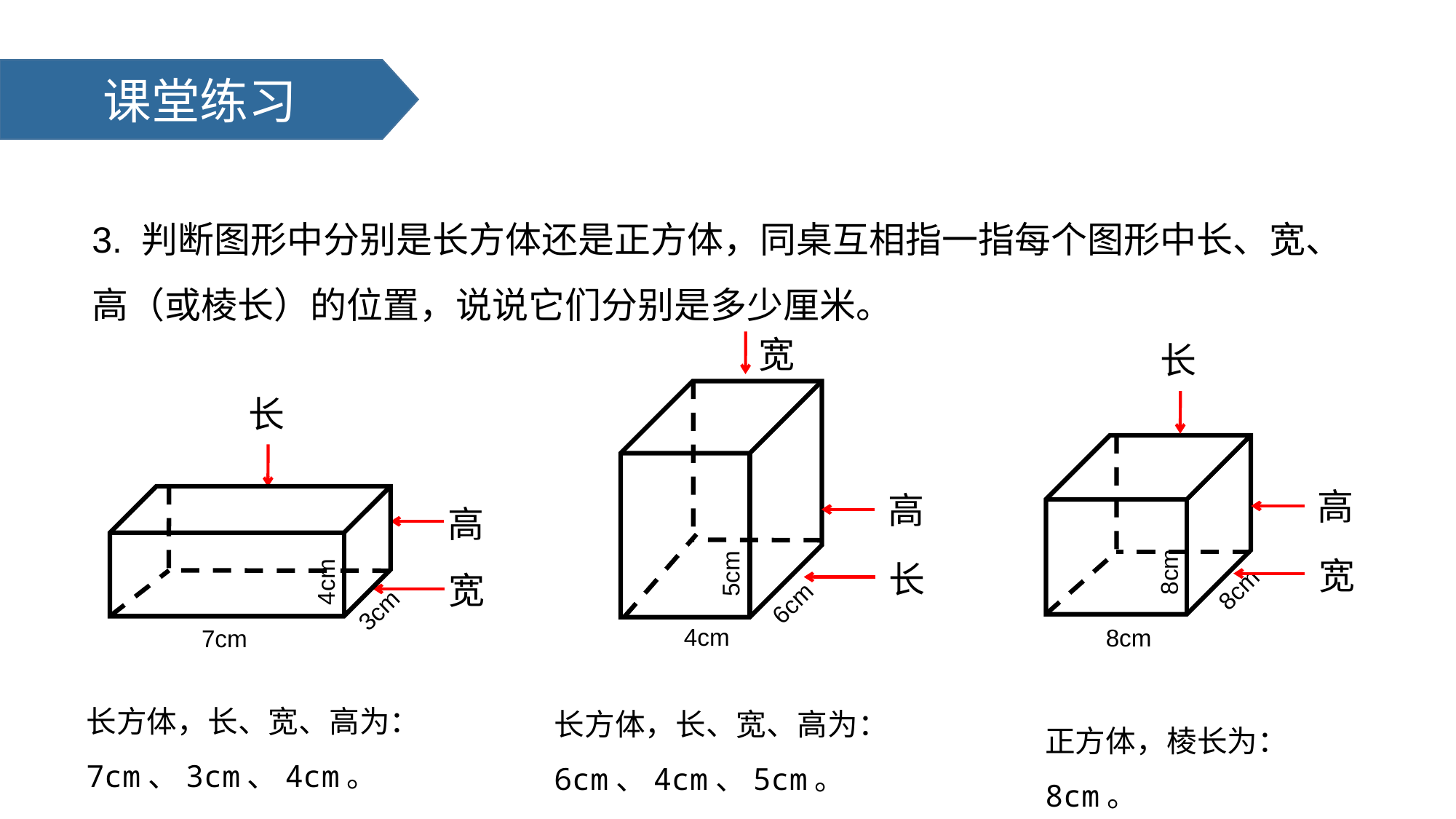

课堂练习
3. 判断图形中分别是长方体还是正方体，同桌互相指一指每个图形中长、宽、高（或棱长）的位置，说说它们分别是多少厘米。
宽
长

长

高
高

高
5cm
宽
长
8cm
8cm
4cm
宽
6cm
3cm
4cm
8cm
7cm
长方体，长、宽、高为：
7cm、3cm、4cm。
长方体，长、宽、高为：
6cm、4cm、5cm。
正方体，棱长为：8cm。